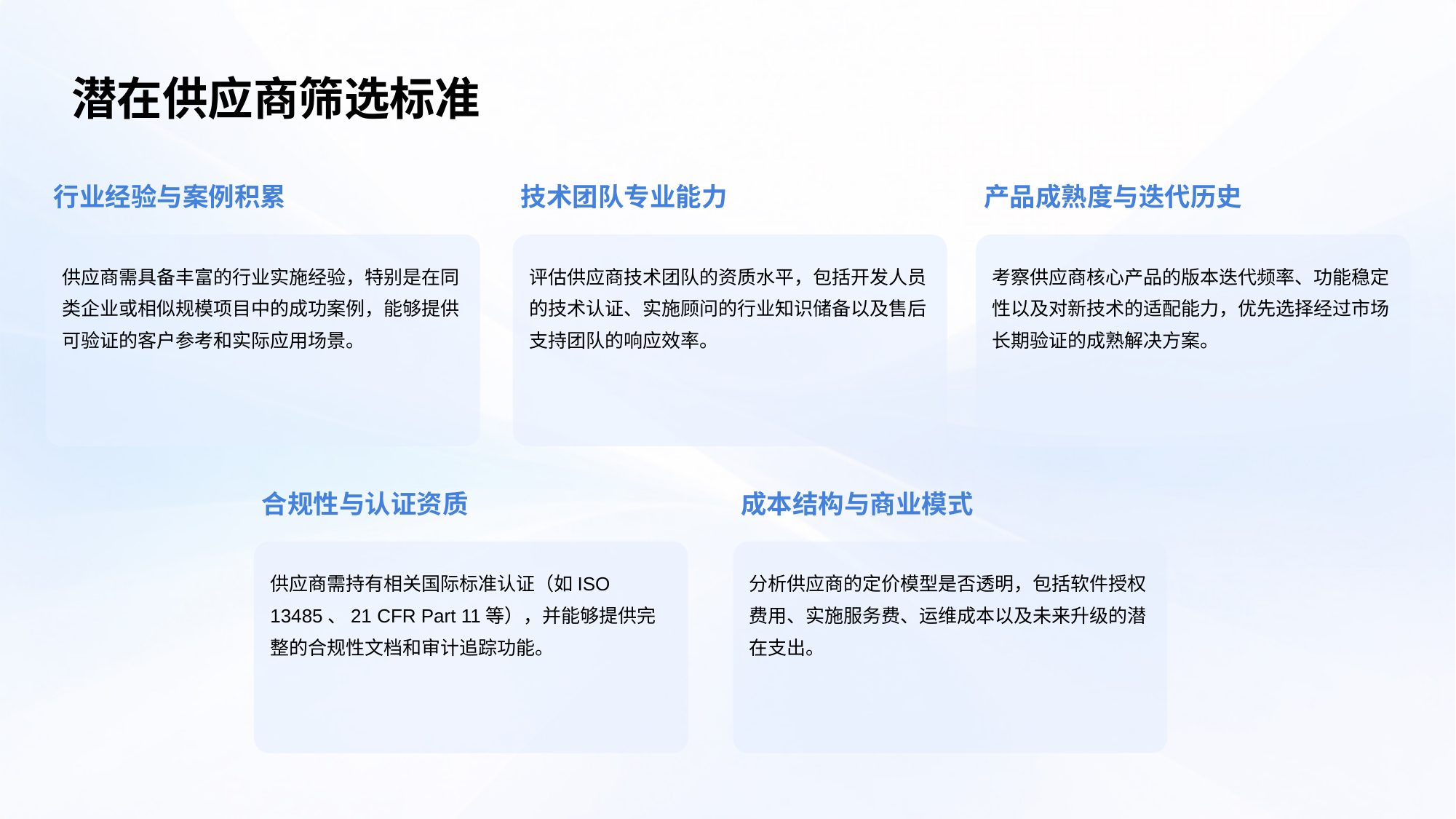

潜在供应商筛选标准
行业经验与案例积累
技术团队专业能力
产品成熟度与迭代历史

供应商需具备丰富的行业实施经验，特别是在同类企业或相似规模项目中的成功案例，能够提供可验证的客户参考和实际应用场景。
评估供应商技术团队的资质水平，包括开发人员的技术认证、实施顾问的行业知识储备以及售后支持团队的响应效率。
考察供应商核心产品的版本迭代频率、功能稳定性以及对新技术的适配能力，优先选择经过市场长期验证的成熟解决方案。
合规性与认证资质
成本结构与商业模式

供应商需持有相关国际标准认证（如ISO 13485、21 CFR Part 11等），并能够提供完整的合规性文档和审计追踪功能。
分析供应商的定价模型是否透明，包括软件授权费用、实施服务费、运维成本以及未来升级的潜在支出。